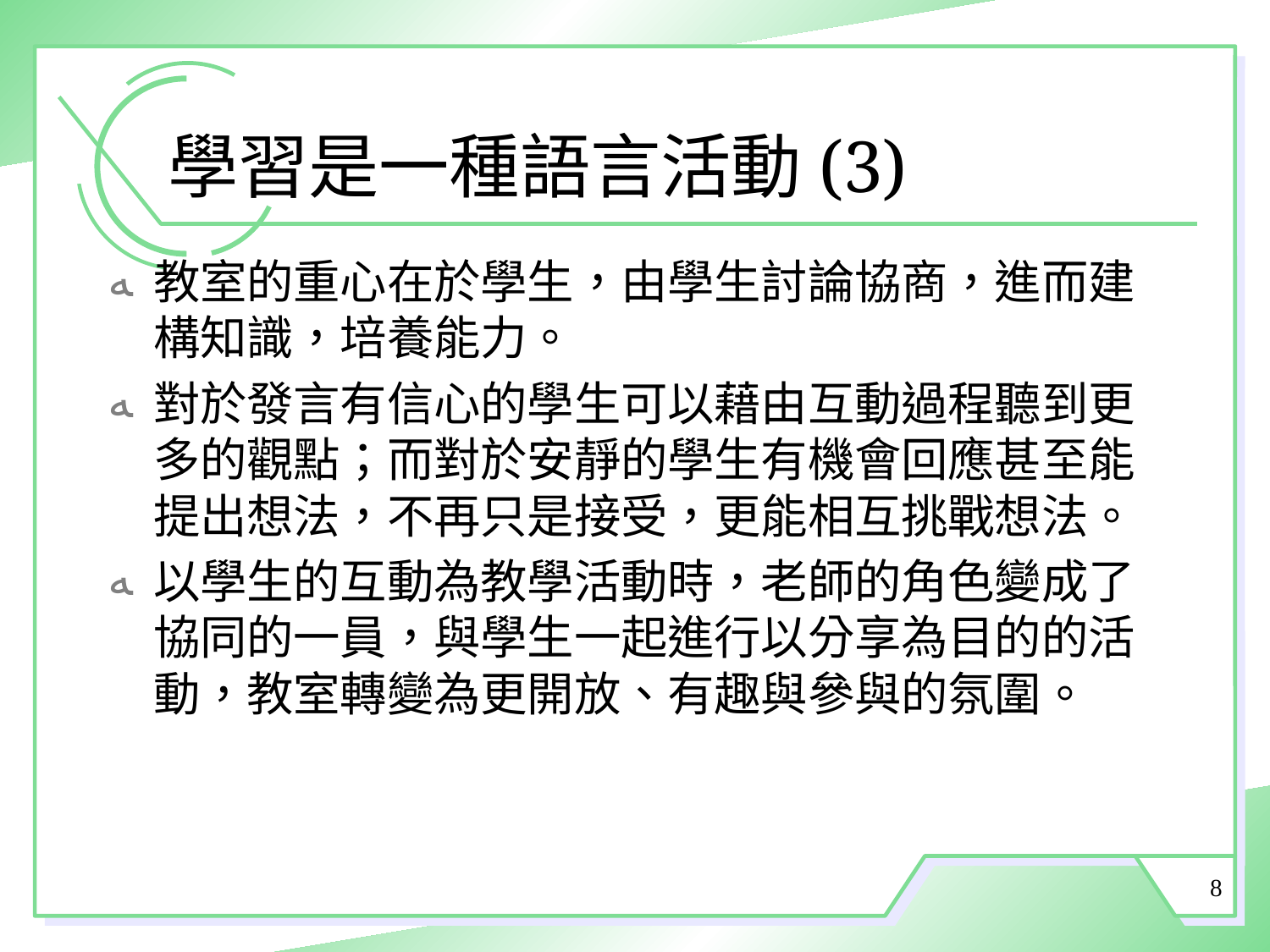

# 學習是一種語言活動(3)
教室的重心在於學生，由學生討論協商，進而建構知識，培養能力。
對於發言有信心的學生可以藉由互動過程聽到更多的觀點；而對於安靜的學生有機會回應甚至能提出想法，不再只是接受，更能相互挑戰想法。
以學生的互動為教學活動時，老師的角色變成了協同的一員，與學生一起進行以分享為目的的活動，教室轉變為更開放、有趣與參與的氛圍。

8